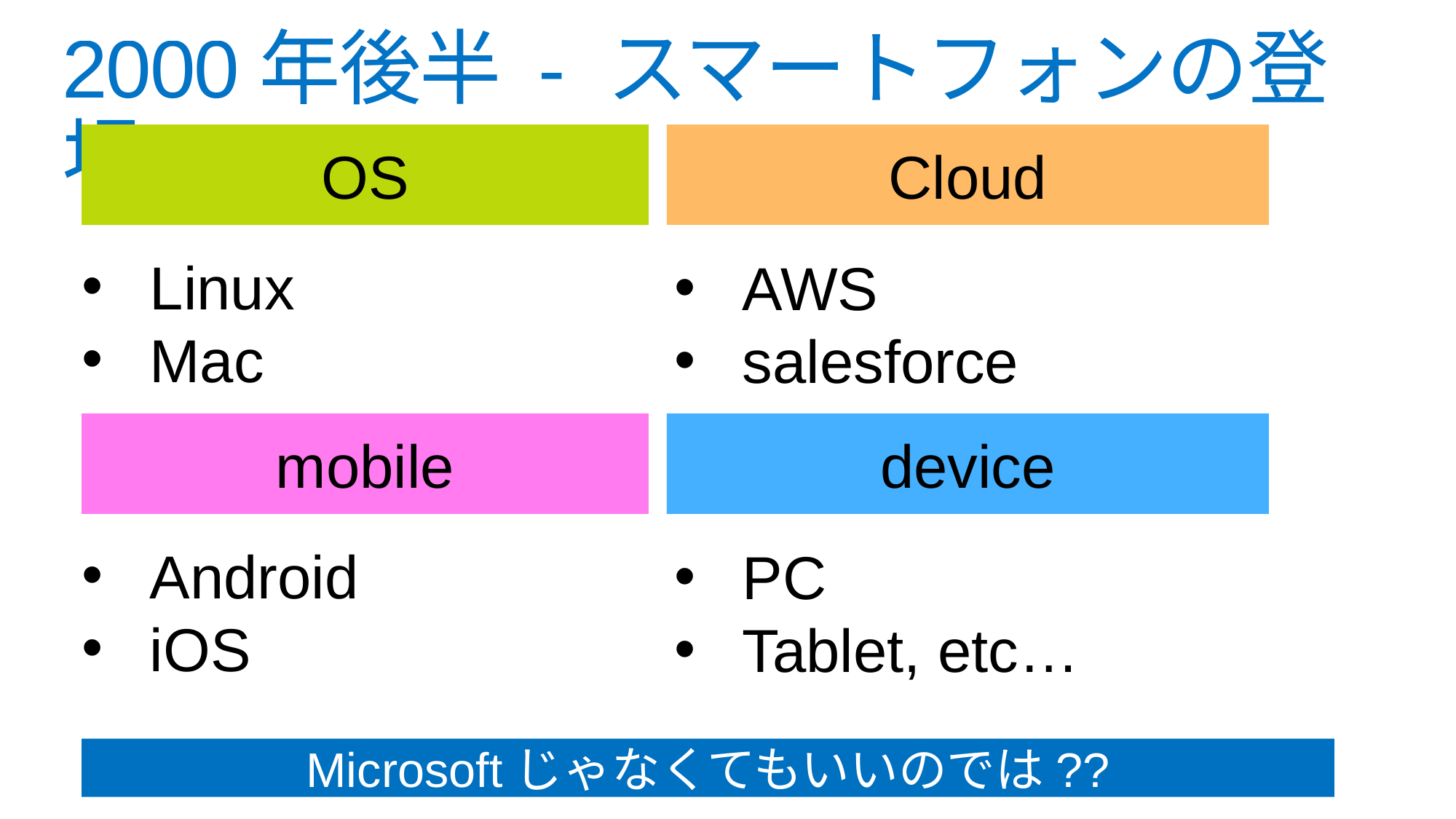

# 2000年後半 - スマートフォンの登場
OS
Cloud
Linux
Mac
AWS
salesforce
mobile
device
Android
iOS
PC
Tablet, etc…
Microsoftじゃなくてもいいのでは??